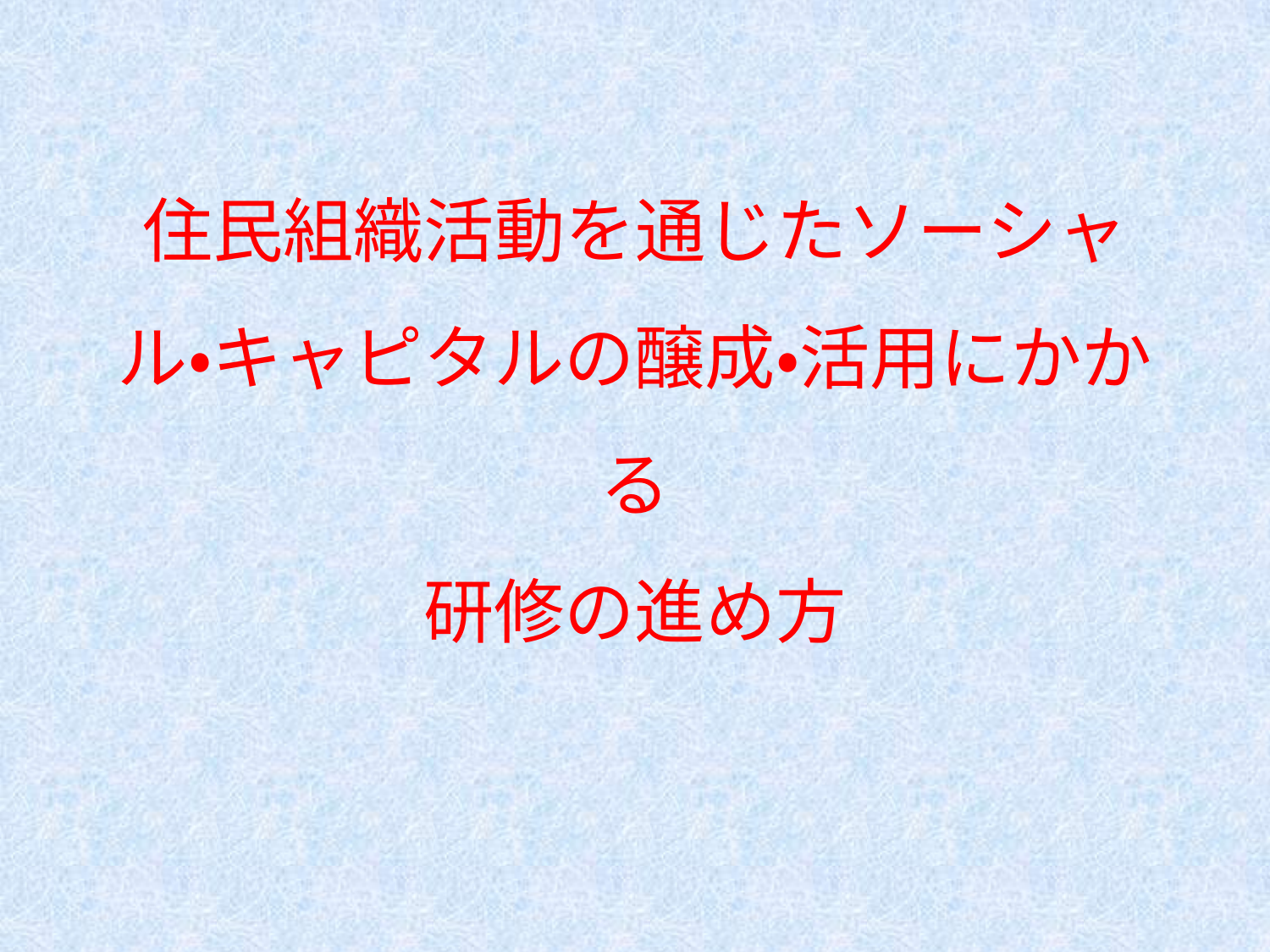

# 住民組織活動を通じたソーシャル・キャピタルの醸成・活用にかかる 研修の進め方